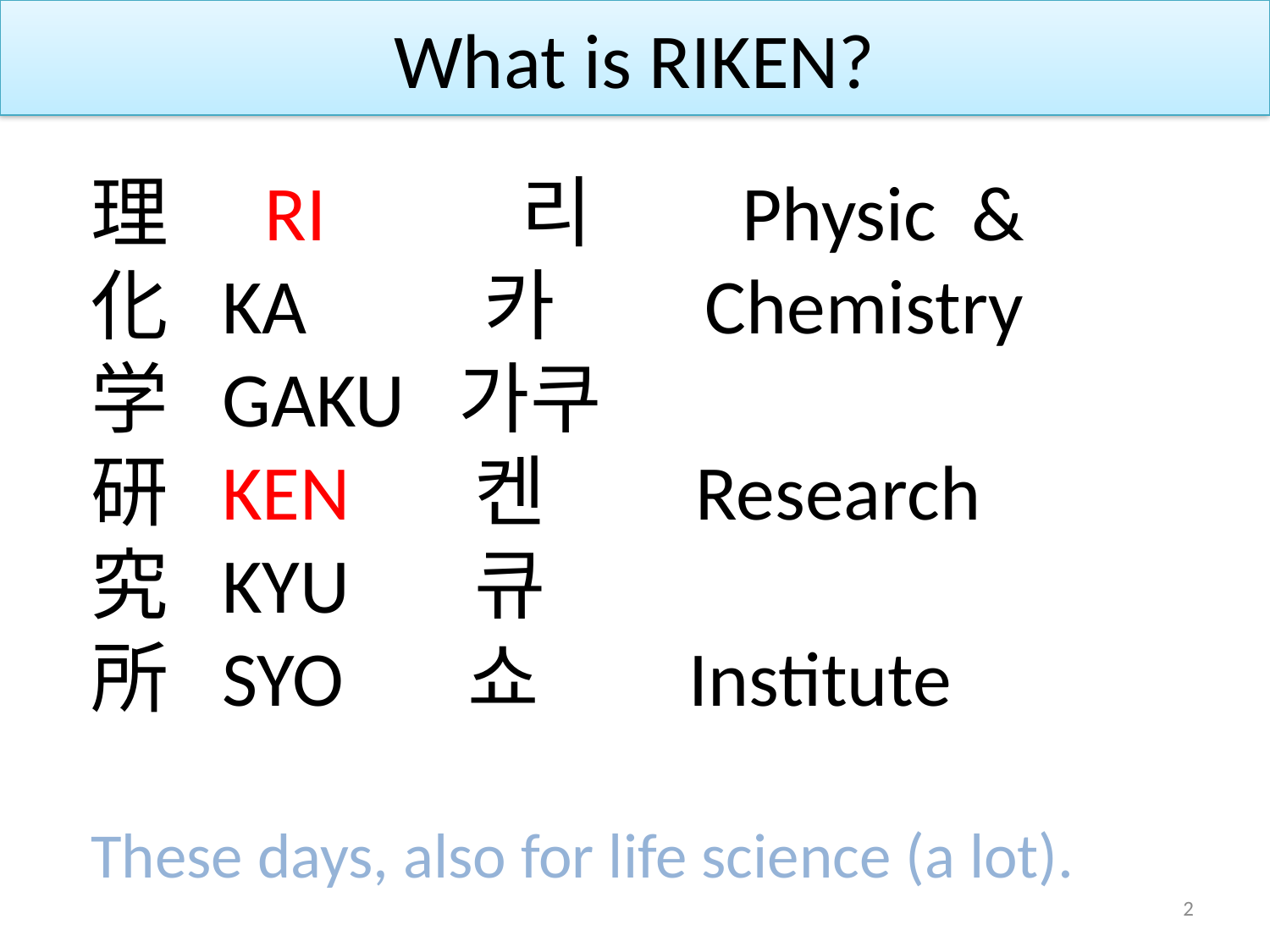

# What is RIKEN?
理　RI          리      Physic  &
化  KA         카      Chemistry
学  GAKU  가쿠
研  KEN      켄      Research
究  KYU      큐
所  SYO      쇼      Institute

These days, also for life science (a lot).
2